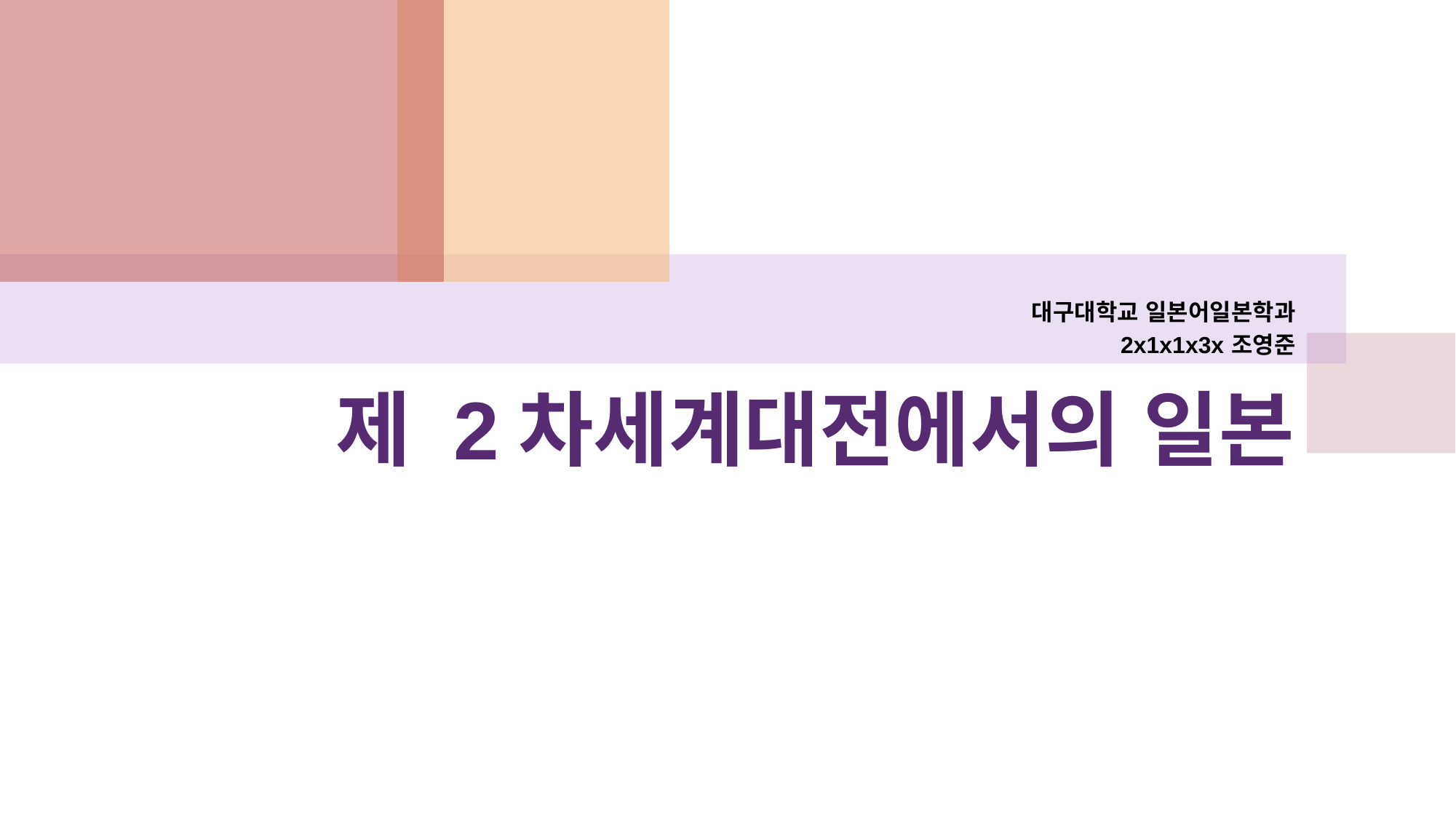

대구대학교 일본어일본학과
2x1x1x3x 조영준
# 제 2차세계대전에서의 일본